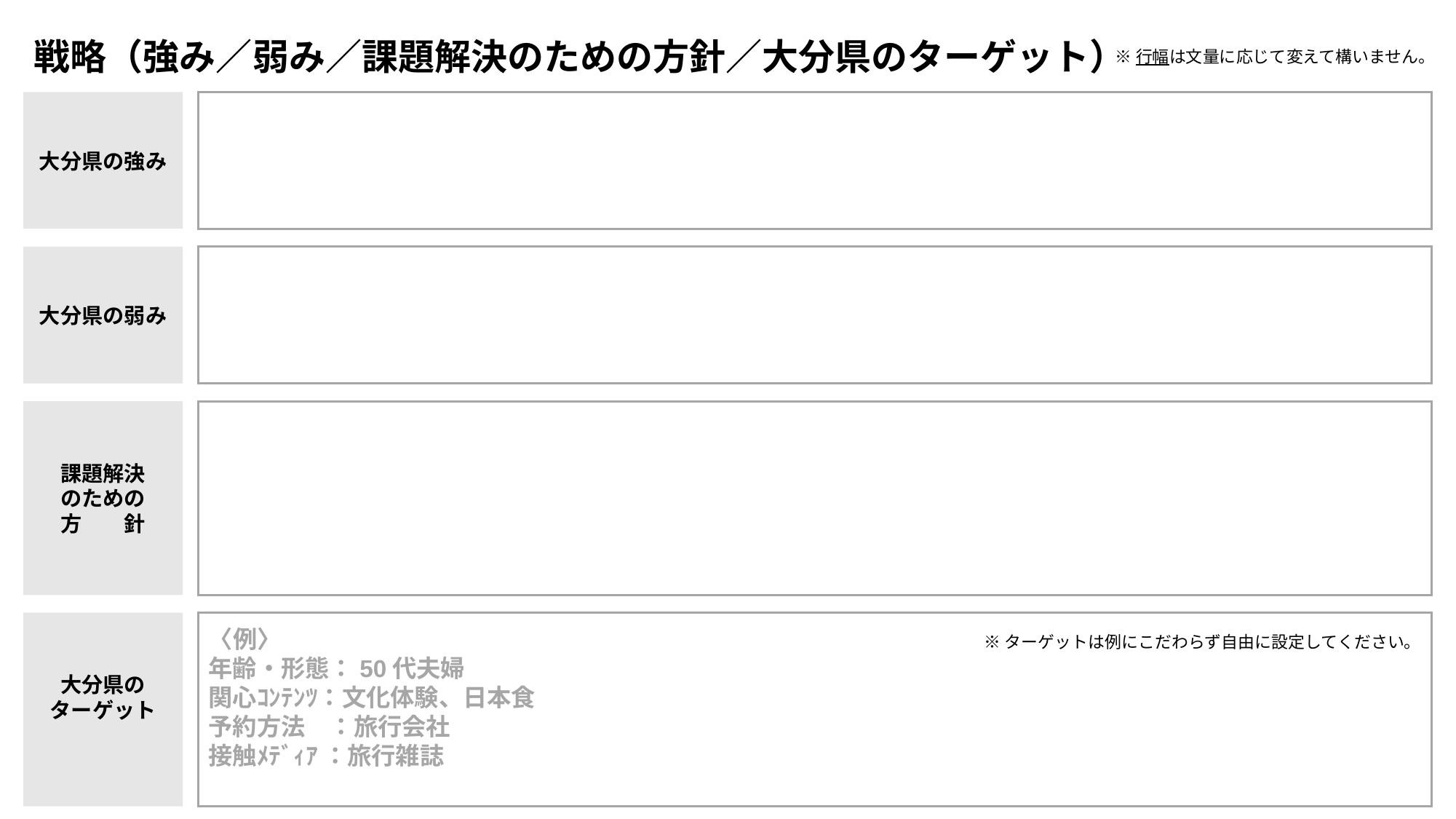

戦略（強み／弱み／課題解決のための方針／大分県のターゲット）
※行幅は文量に応じて変えて構いません。
大分県の強み

大分県の弱み

課題解決
のための
方　　針
大分県の
ターゲット

〈例〉
年齢・形態：50代夫婦
関心ｺﾝﾃﾝﾂ：文化体験、日本食
予約方法　：旅行会社
接触ﾒﾃﾞｨｱ ：旅行雑誌
※ターゲットは例にこだわらず自由に設定してください。